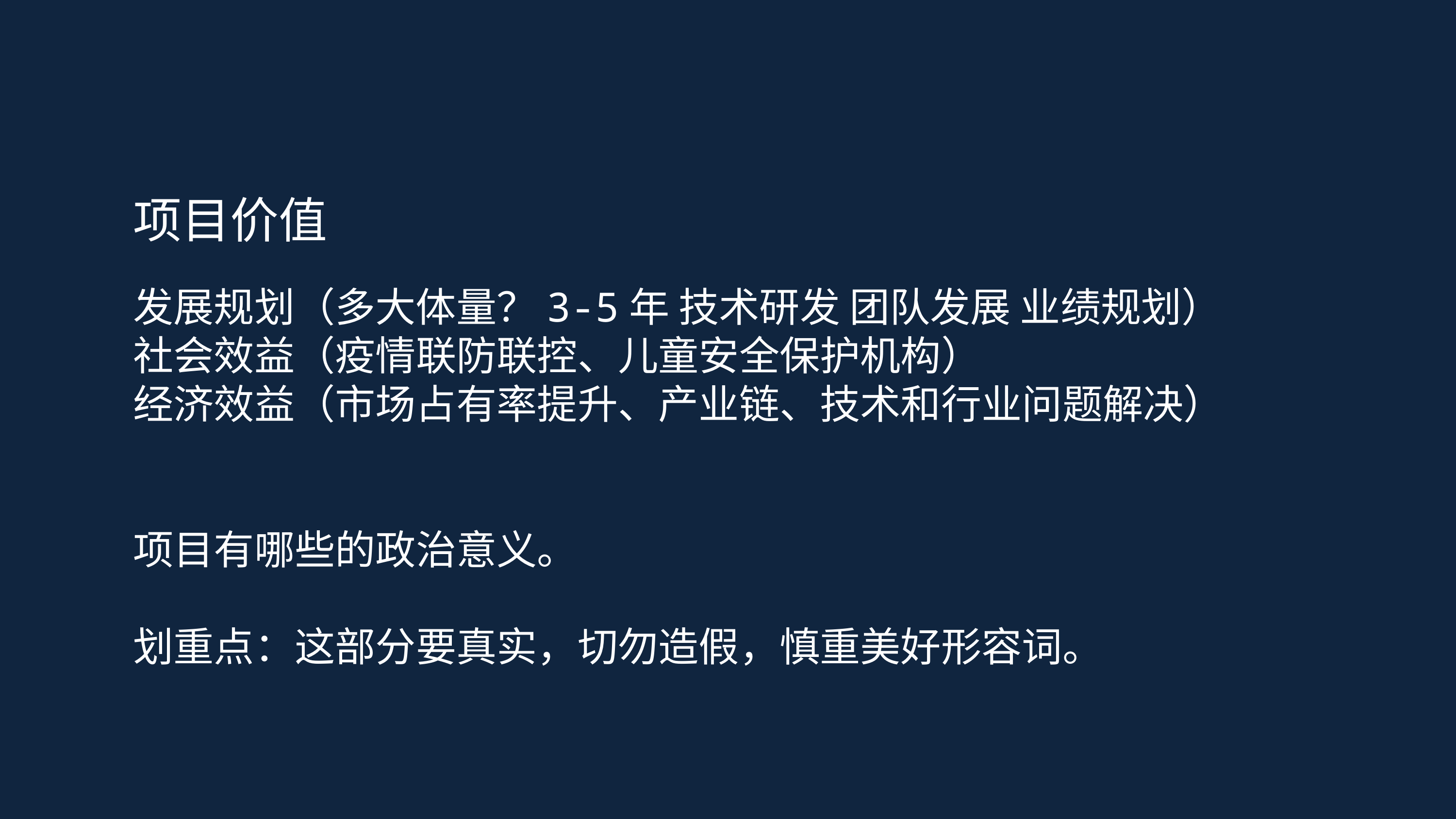

项目价值

发展规划（多大体量？3-5年 技术研发 团队发展 业绩规划）
社会效益（疫情联防联控、儿童安全保护机构）
经济效益（市场占有率提升、产业链、技术和行业问题解决）

项目有哪些的政治意义。

划重点：这部分要真实，切勿造假，慎重美好形容词。